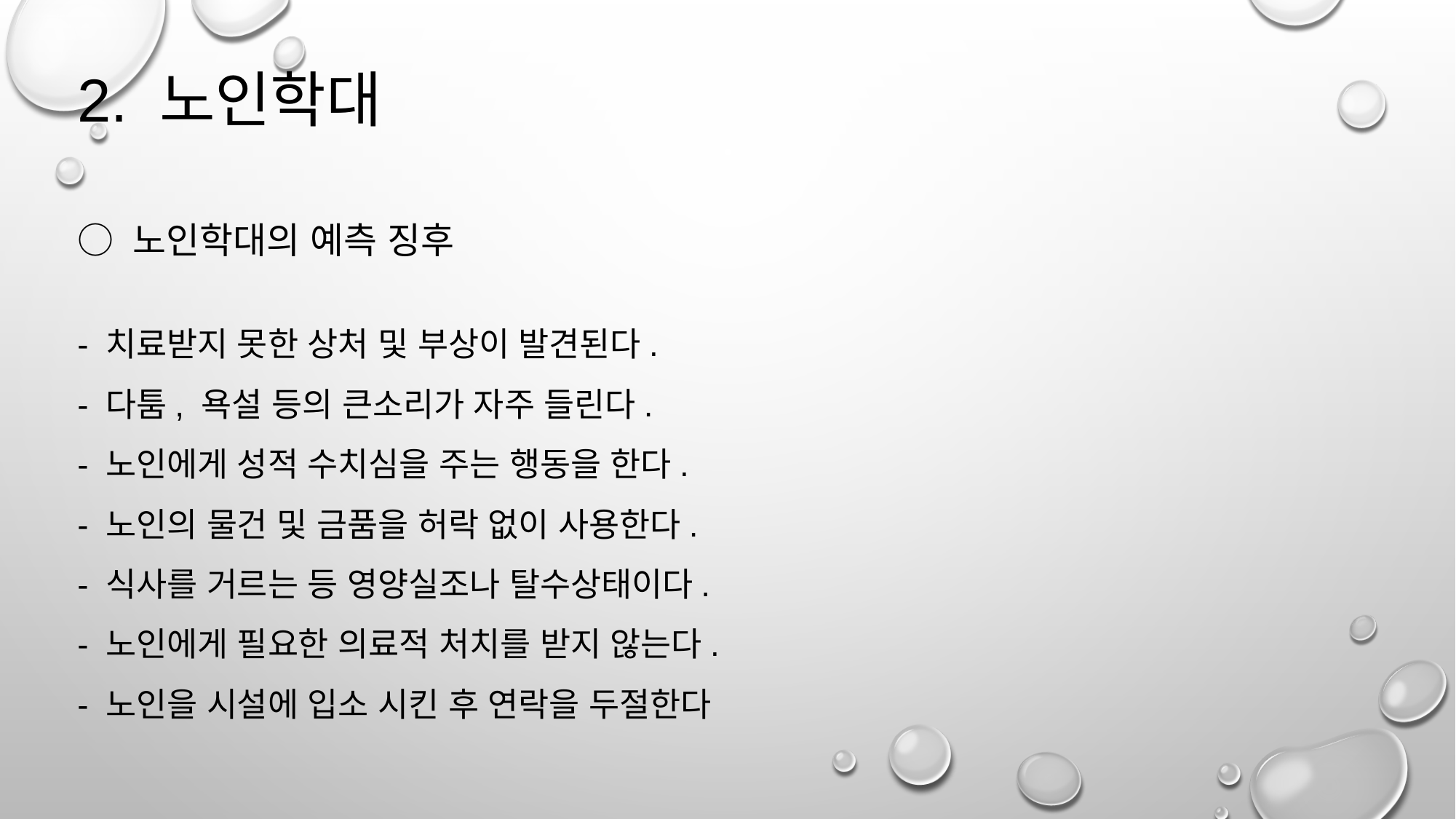

2. 노인학대
○ 노인학대의 예측 징후
- 치료받지 못한 상처 및 부상이 발견된다.
- 다툼, 욕설 등의 큰소리가 자주 들린다.
- 노인에게 성적 수치심을 주는 행동을 한다.
- 노인의 물건 및 금품을 허락 없이 사용한다.
- 식사를 거르는 등 영양실조나 탈수상태이다.
- 노인에게 필요한 의료적 처치를 받지 않는다.
- 노인을 시설에 입소 시킨 후 연락을 두절한다